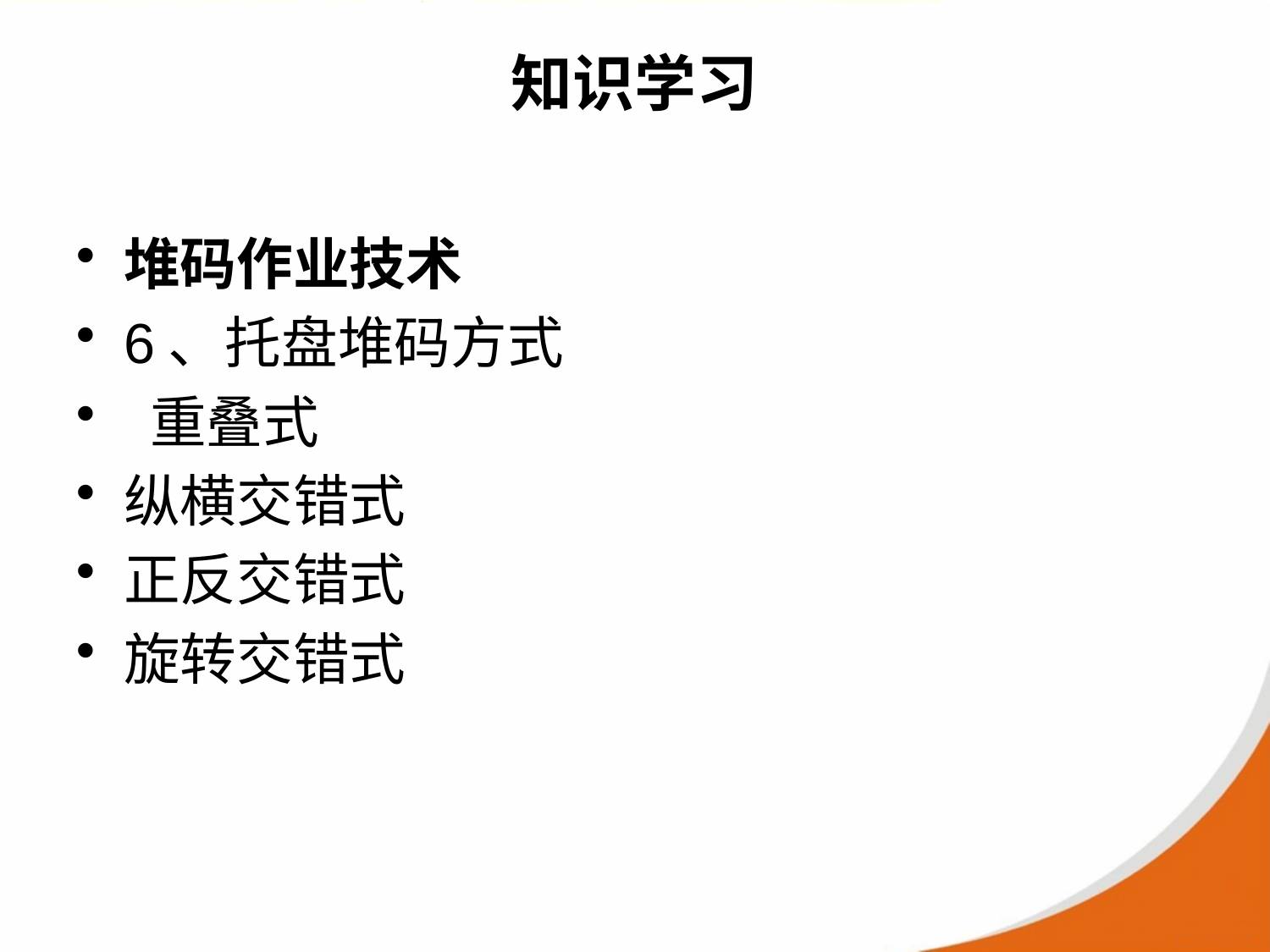

# 知识学习
堆码作业技术
6、托盘堆码方式
 重叠式
纵横交错式
正反交错式
旋转交错式